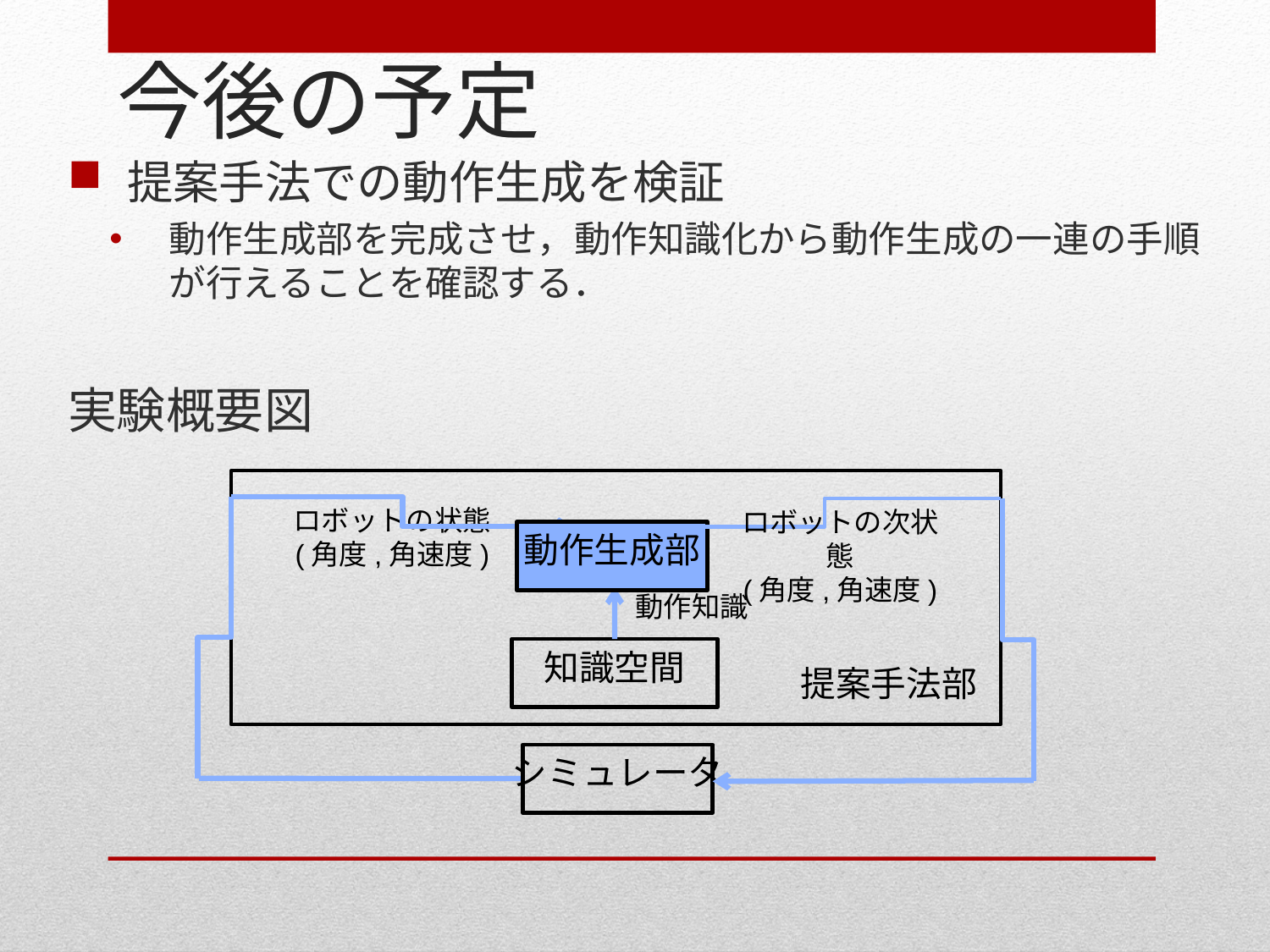

# 今後の予定
提案手法での動作生成を検証
動作生成部を完成させ，動作知識化から動作生成の一連の手順が行えることを確認する．

実験概要図
動作生成部

ロボットの状態
(角度,角速度)
知識空間
提案手法部
ロボットの次状態
(角度,角速度)
動作知識
シミュレータ